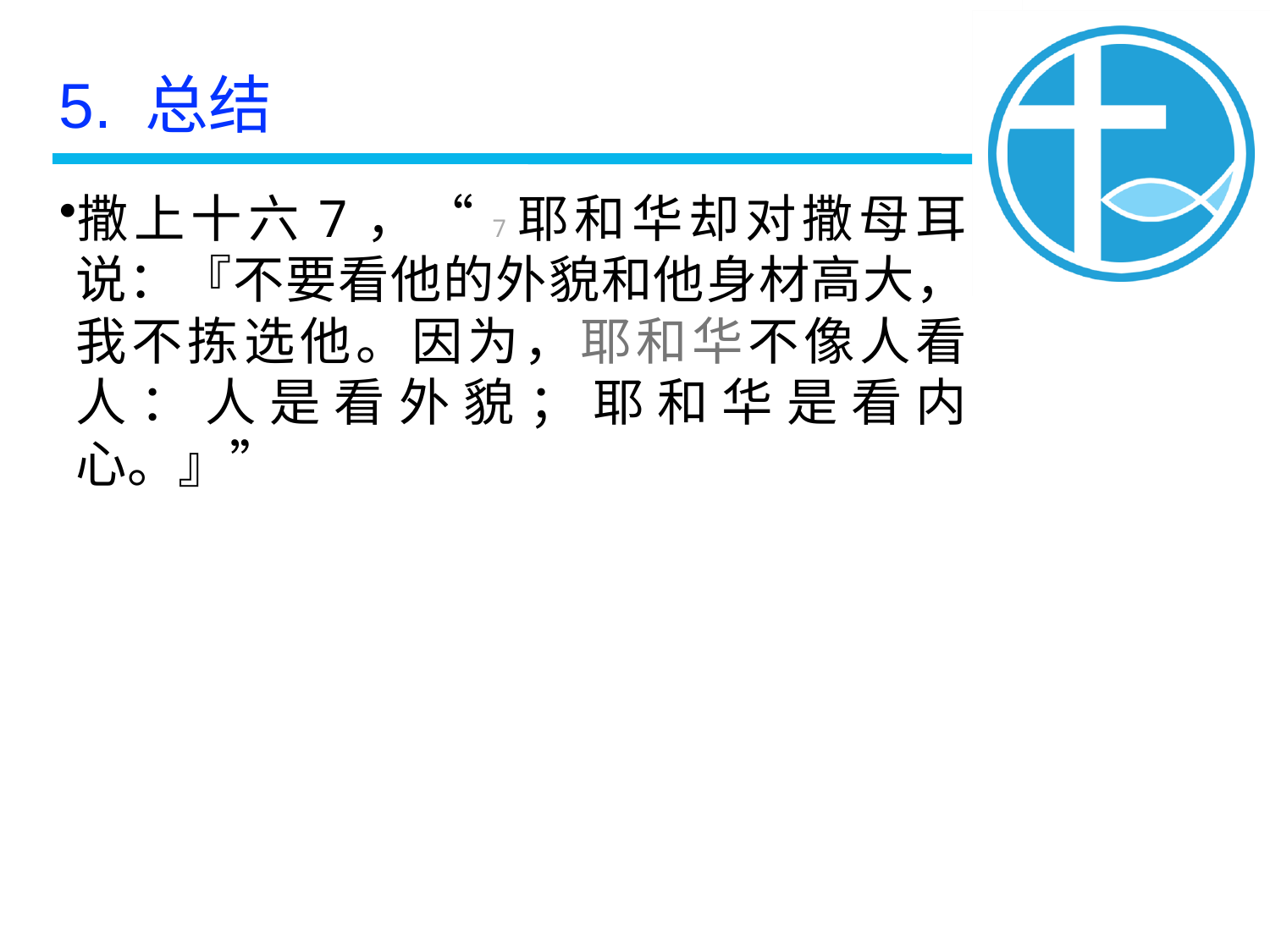

5. 总结
撒上十六7，“7耶和华却对撒母耳说：『不要看他的外貌和他身材高大，我不拣选他。因为，耶和华不像人看人：人是看外貌；耶和华是看内心。』”